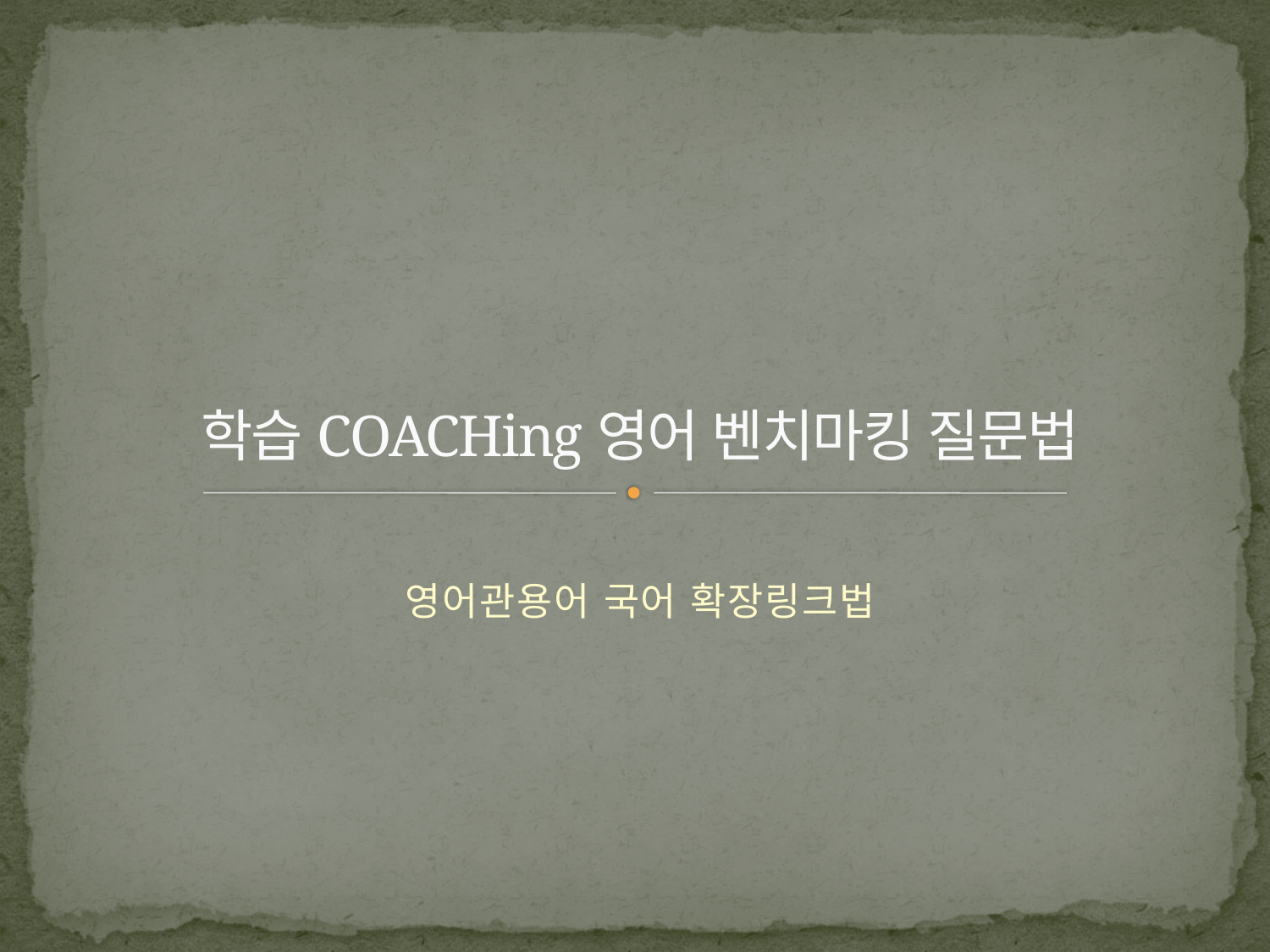

# 학습COACHing영어 벤치마킹 질문법

영어관용어 국어 확장링크법